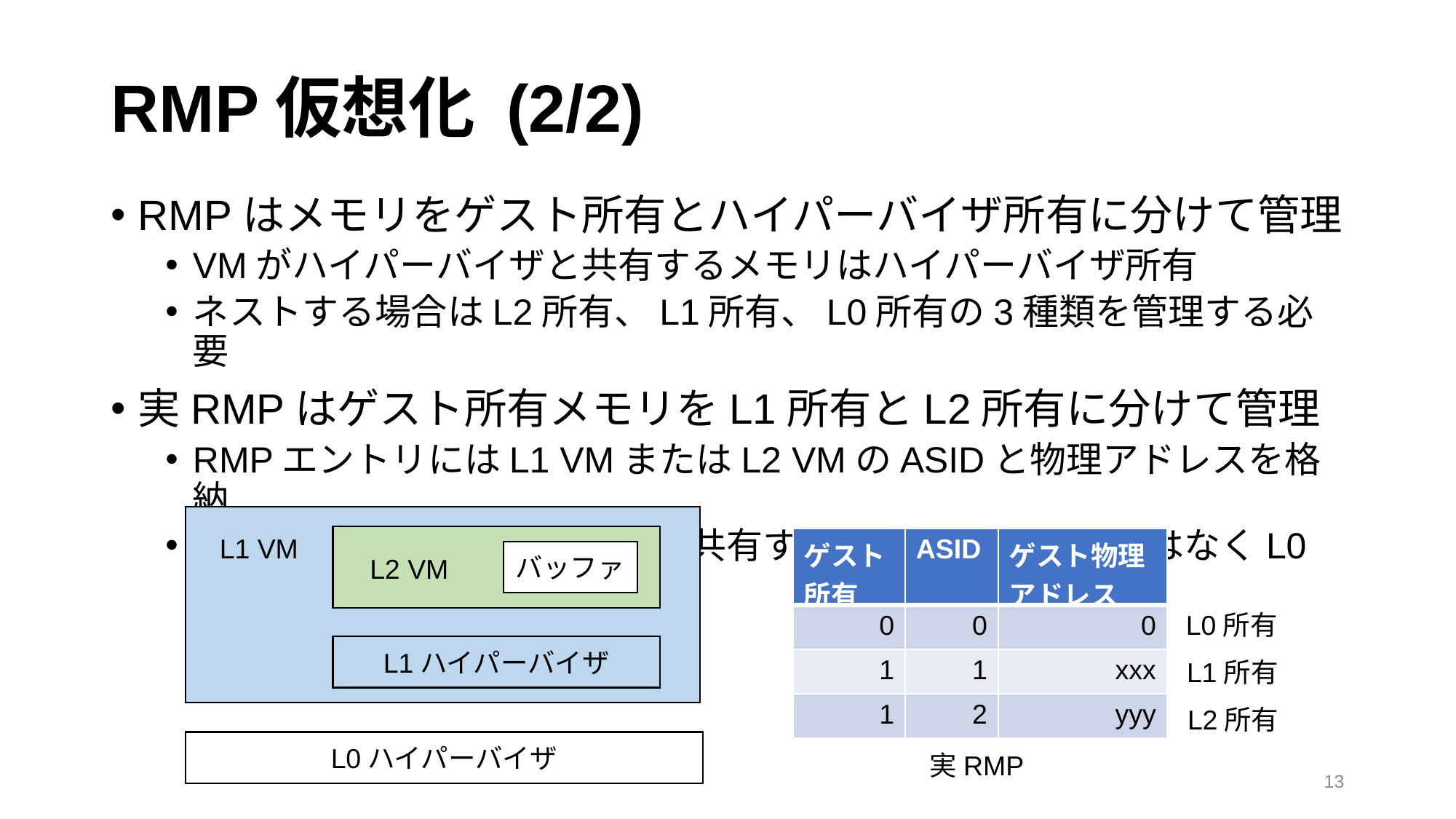

# RMP仮想化 (2/2)
RMPはメモリをゲスト所有とハイパーバイザ所有に分けて管理
VMがハイパーバイザと共有するメモリはハイパーバイザ所有
ネストする場合はL2所有、L1所有、L0所有の3種類を管理する必要
実RMPはゲスト所有メモリをL1所有とL2所有に分けて管理
RMPエントリにはL1 VMまたはL2 VMのASIDと物理アドレスを格納
L2 VMがL1ハイパーバイザと共有するメモリはL1所有ではなくL0所有

L1 VM

| ゲスト 所有 | ASID | ゲスト物理 アドレス |
| --- | --- | --- |
| 0 | 0 | 0 |
| 1 | 1 | xxx |
| 1 | 2 | yyy |
バッファ
L2 VM
L0所有
L1ハイパーバイザ
L1所有
L2所有
L0ハイパーバイザ
実RMP
13